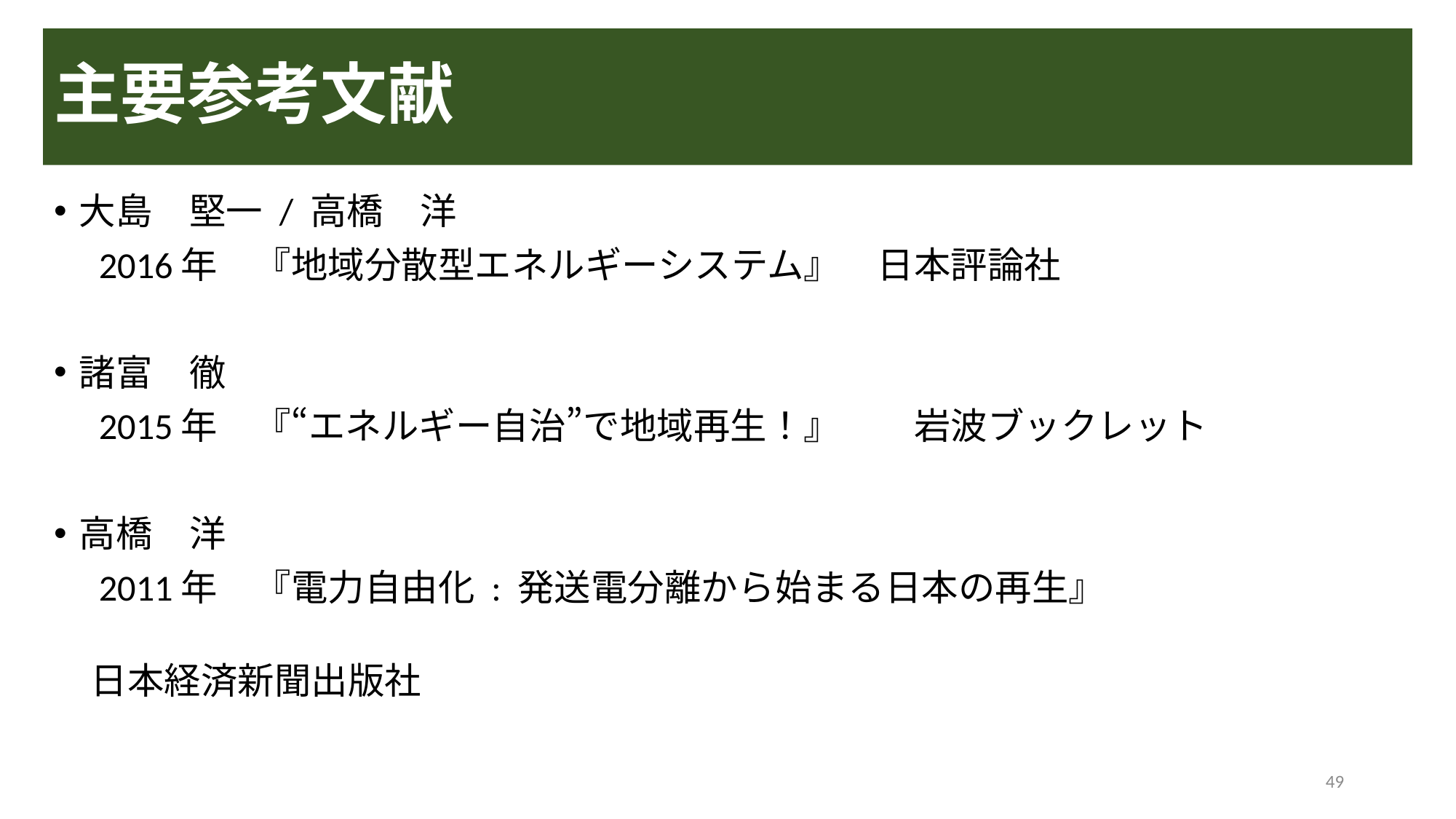

# 主要参考文献
大島　堅一 / 高橋　洋
　2016年　『地域分散型エネルギーシステム』　日本評論社

諸富　徹
　2015年　『“エネルギー自治”で地域再生！』　　岩波ブックレット

高橋　洋
　2011年　『電力自由化 : 発送電分離から始まる日本の再生』
　　　　　　　　　　　　　　　　　　　　　　　　　　　　　　　　　　　　　日本経済新聞出版社

49